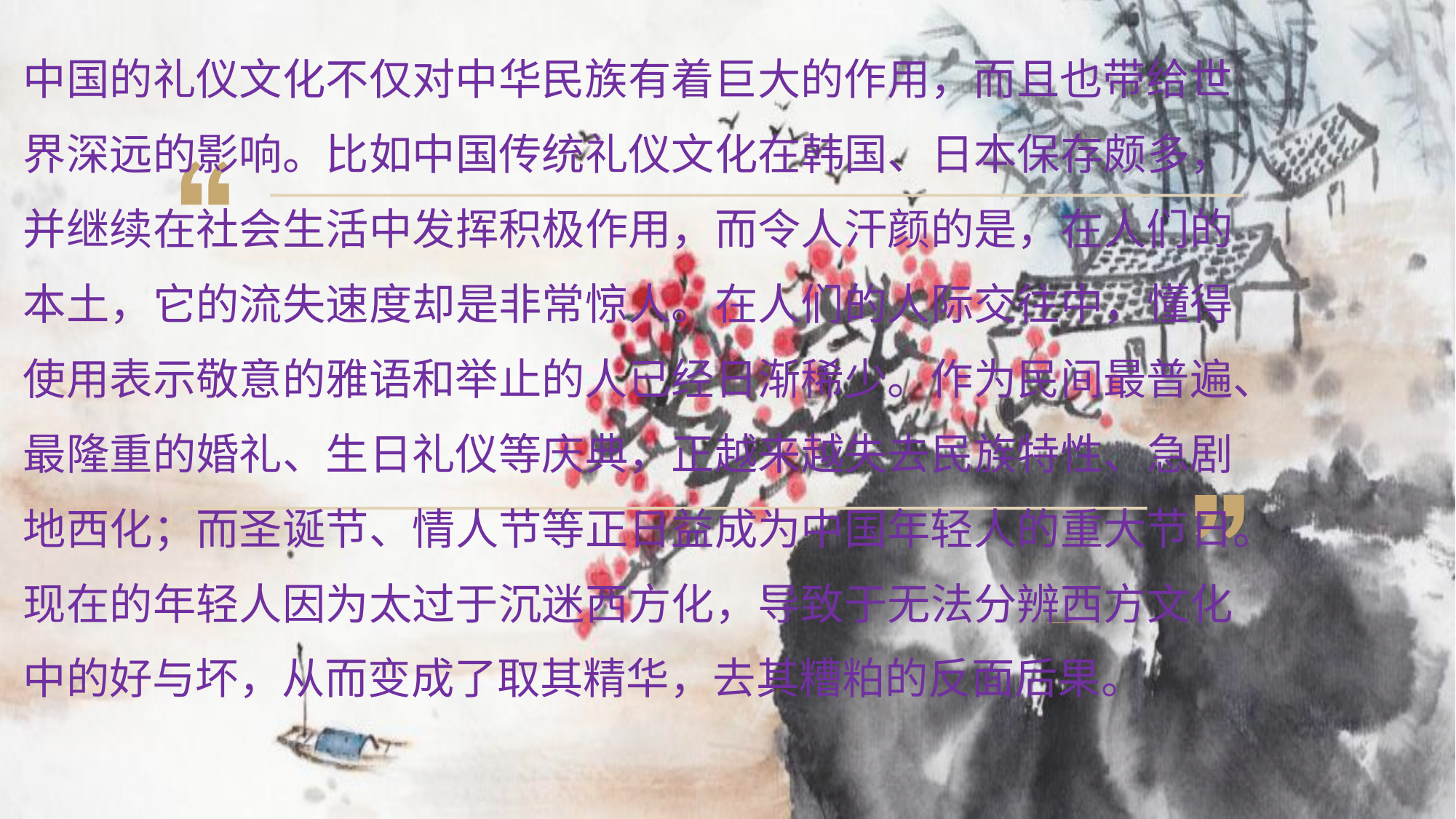

中国的礼仪文化不仅对中华民族有着巨大的作用，而且也带给世界深远的影响。比如中国传统礼仪文化在韩国、日本保存颇多，并继续在社会生活中发挥积极作用，而令人汗颜的是，在人们的本土，它的流失速度却是非常惊人。在人们的人际交往中，懂得使用表示敬意的雅语和举止的人已经日渐稀少。作为民间最普遍、最隆重的婚礼、生日礼仪等庆典，正越来越失去民族特性、急剧地西化；而圣诞节、情人节等正日益成为中国年轻人的重大节日。现在的年轻人因为太过于沉迷西方化，导致于无法分辨西方文化中的好与坏，从而变成了取其精华，去其糟粕的反面后果。